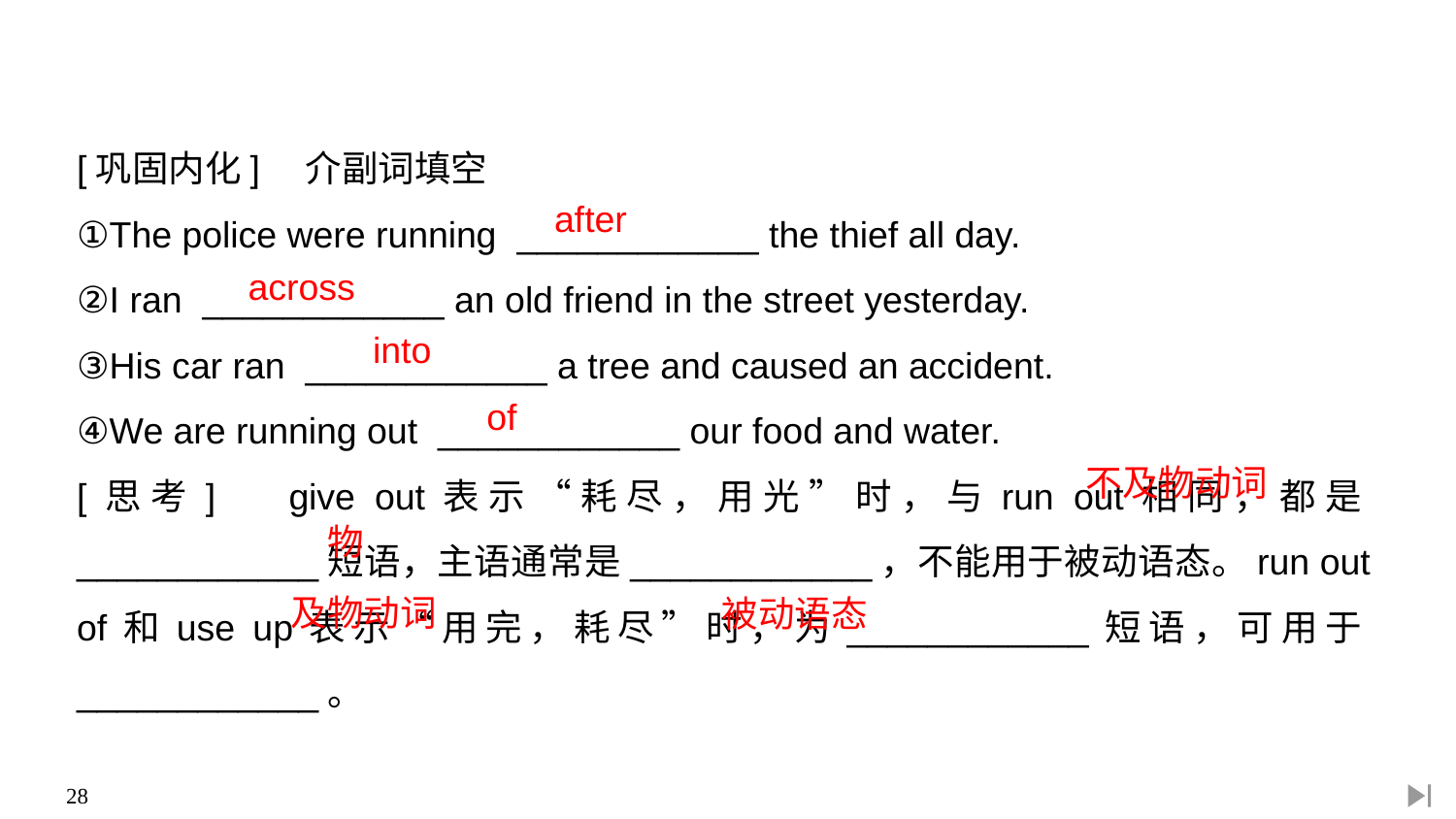

[巩固内化]　介副词填空
①The police were running  ____________ the thief all day.
②I ran  ____________ an old friend in the street yesterday.
③His car ran  ____________ a tree and caused an accident.
④We are running out  ____________ our food and water.
[思考]　give out表示“耗尽，用光”时，与run out相同，都是____________短语，主语通常是____________，不能用于被动语态。run out of和use up表示“用完，耗尽”时，为____________短语，可用于____________。
after
across
into
of
不及物动词
物
及物动词
被动语态